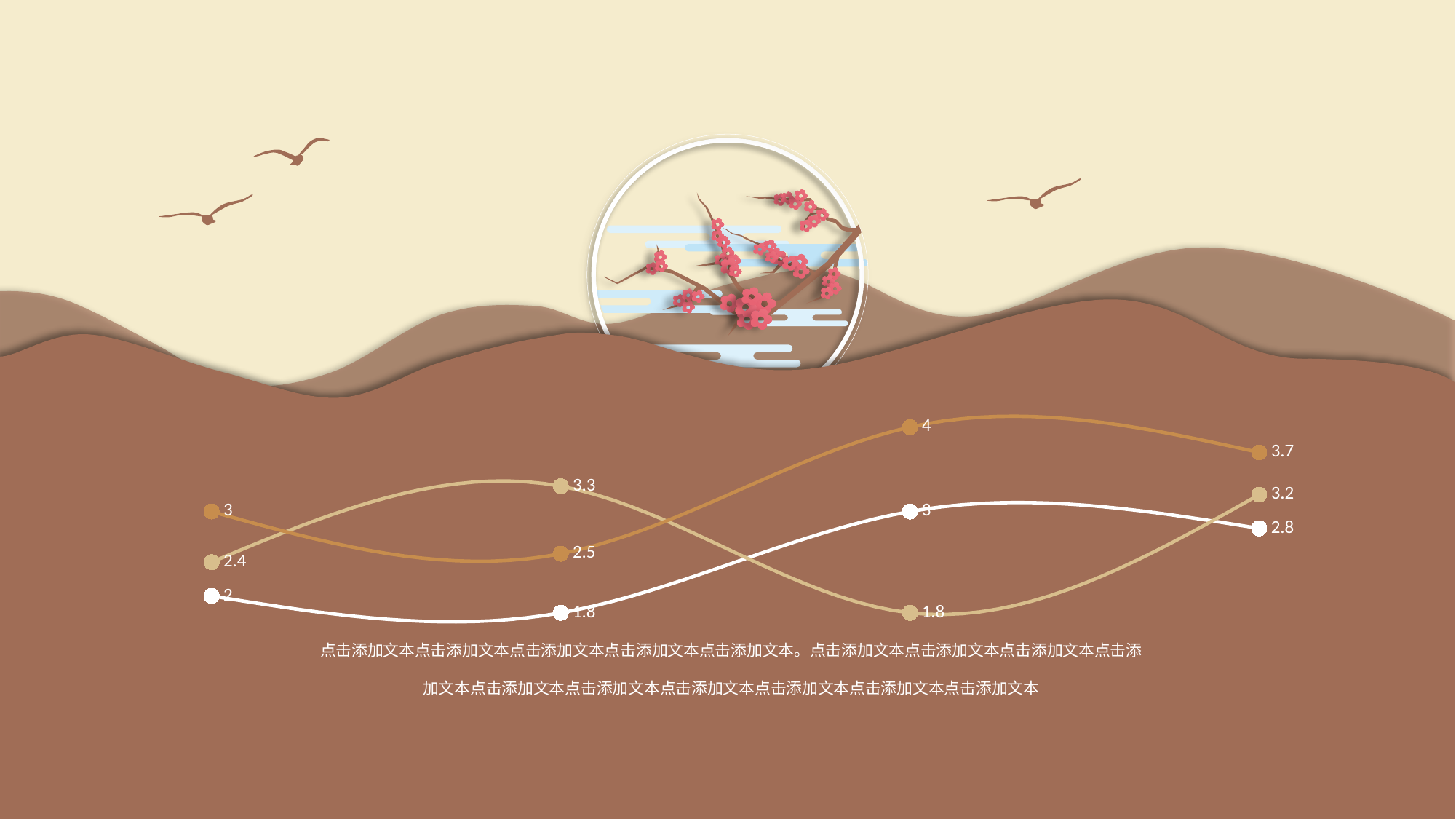

### Chart

| Category | 类别1 | 类别2 | 类别3 |
|---|---|---|---|
点击添加文本点击添加文本点击添加文本点击添加文本点击添加文本。点击添加文本点击添加文本点击添加文本点击添加文本点击添加文本点击添加文本点击添加文本点击添加文本点击添加文本点击添加文本